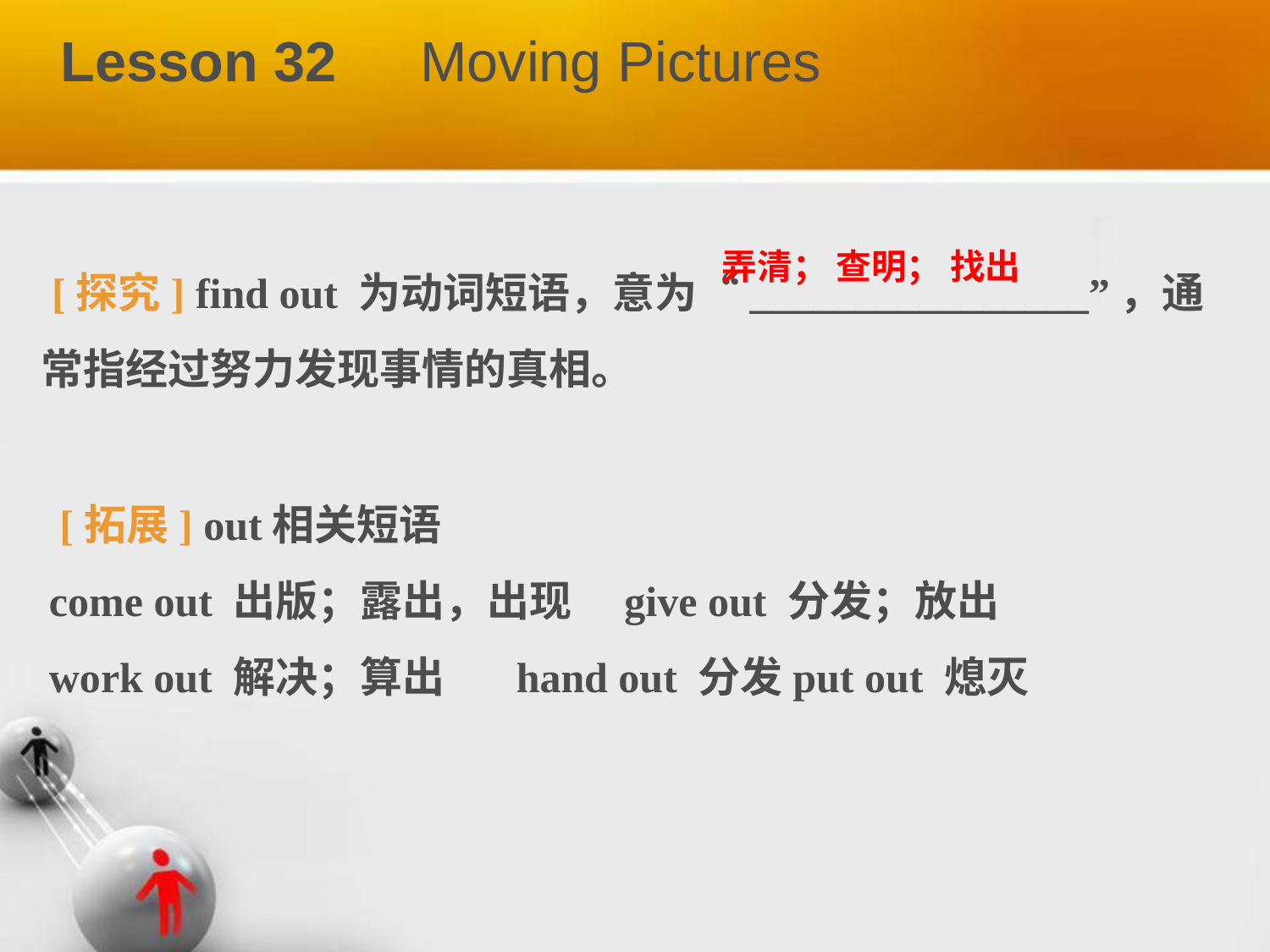

Lesson 32　Moving Pictures
#
 [探究] find out 为动词短语，意为“________________”，通常指经过努力发现事情的真相。
弄清； 查明； 找出
 [拓展] out相关短语
come out 出版；露出，出现　give out 分发；放出
work out 解决；算出　  hand out 分发put out 熄灭